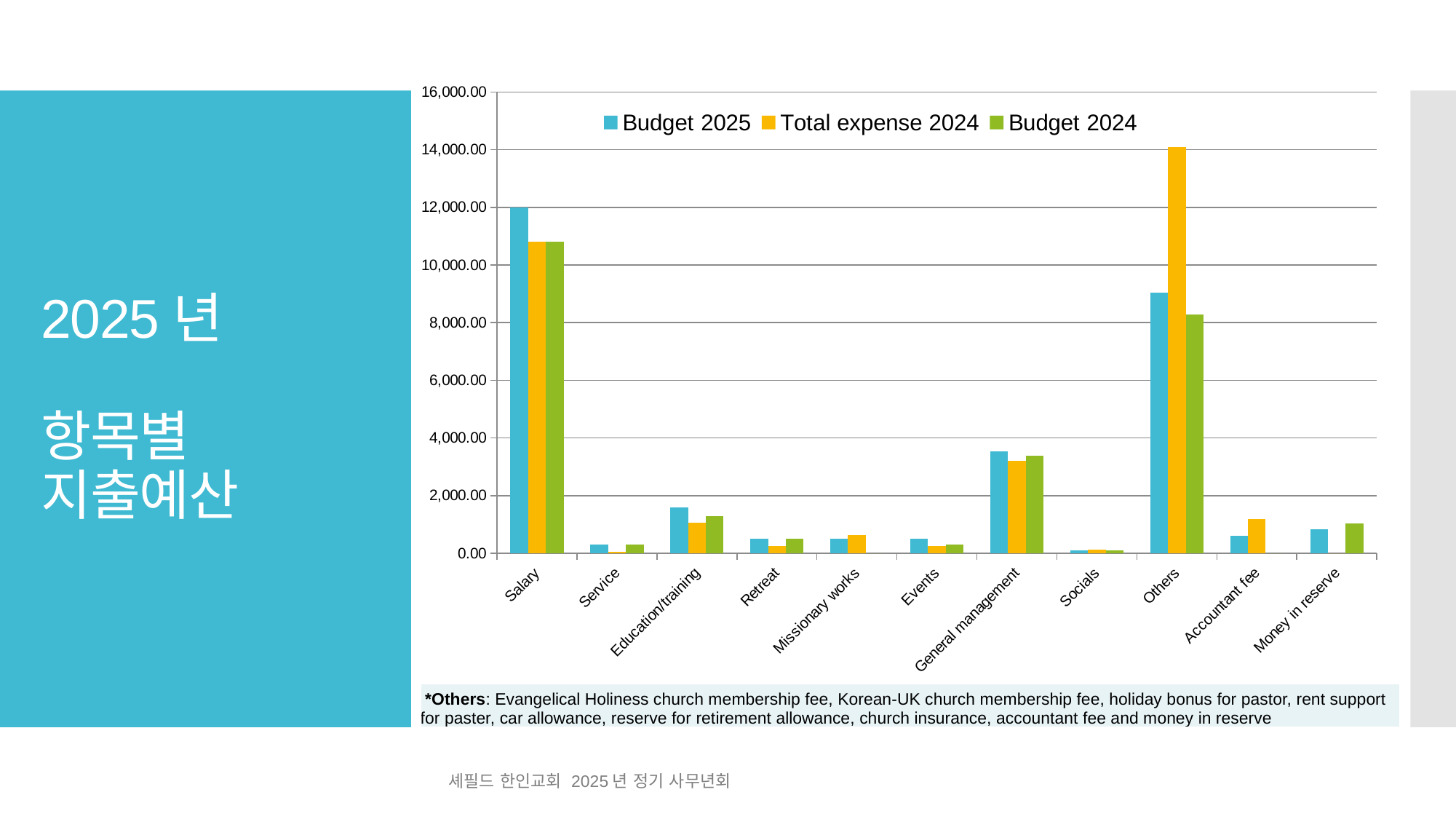

### Chart

| Category | Budget 2025 | Total expense 2024 | Budget 2024 |
|---|---|---|---|
| Salary | 12000.0 | 10800.0 | 10800.0 |
| Service | 300.0 | 48.25 | 300.0 |
| Education/training | 1600.0 | 1052.0 | 1300.0 |
| Retreat | 500.0 | 252.12 | 500.0 |
| Missionary works | 500.0 | 644.41 | 0.0 |
| Events | 500.0 | 242.57 | 300.0 |
| General management | 3524.0 | 3199.53 | 3380.0 |
| Socials | 100.0 | 116.0 | 100.0 |
| Others | 9042.58 | 14075.810000000001 | 8290.0 |
| Accountant fee | 600.0 | 1200.0 | 0.0 |
| Money in reserve | 826.22 | 0.0 | 1034.23 |
# 2025년
항목별 지출예산
| \*Others: Evangelical Holiness church membership fee, Korean-UK church membership fee, holiday bonus for pastor, rent support for paster, car allowance, reserve for retirement allowance, church insurance, accountant fee and money in reserve |
| --- |
셰필드 한인교회 2025년 정기 사무년회